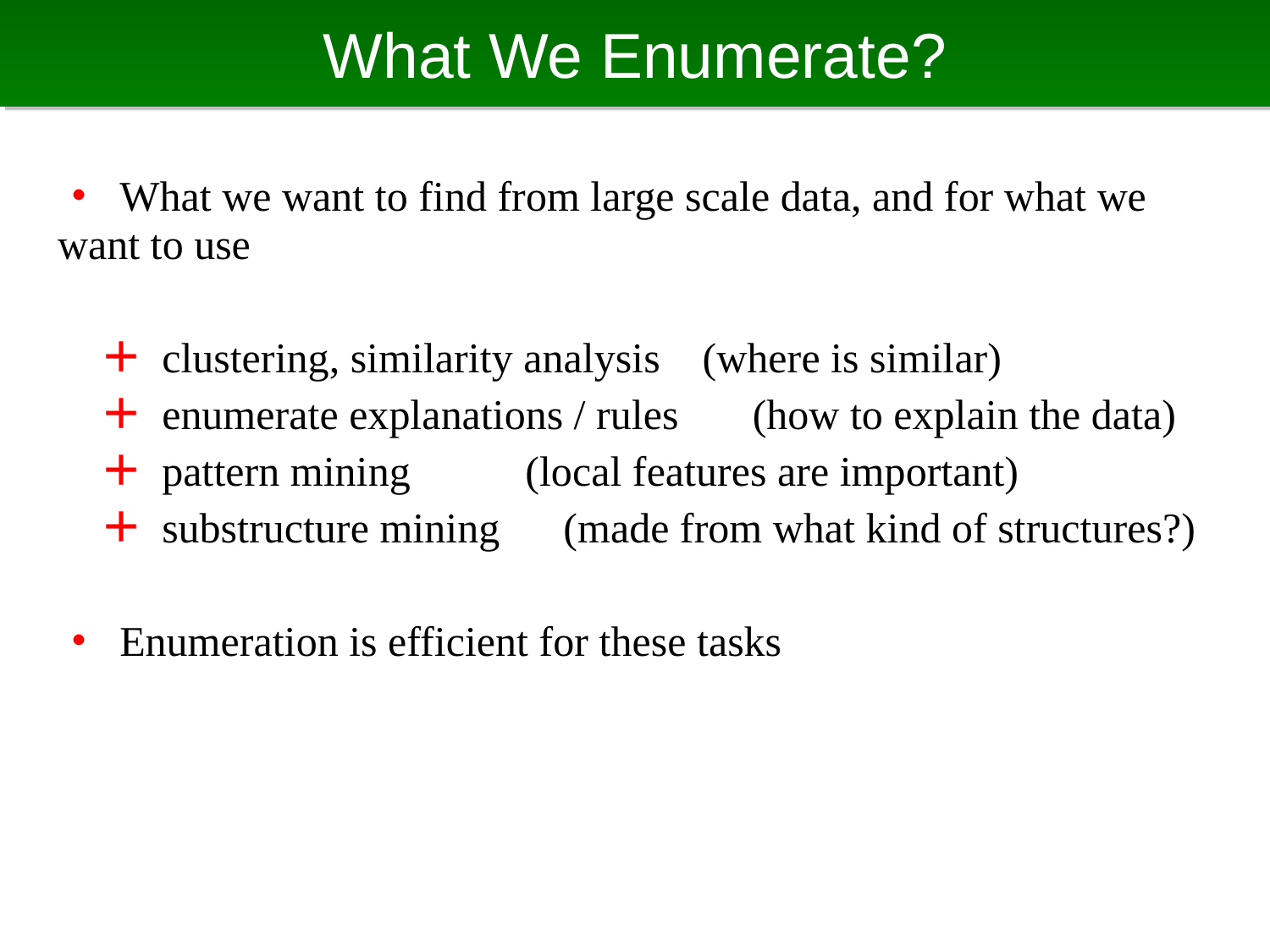

# What We Enumerate?
・ What we want to find from large scale data, and for what we want to use

　＋ clustering, similarity analysis    (where is similar)
　＋ enumerate explanations / rules 　(how to explain the data)
　＋ pattern mining　　 (local features are important)
　＋ substructure mining      (made from what kind of structures?)

・ Enumeration is efficient for these tasks